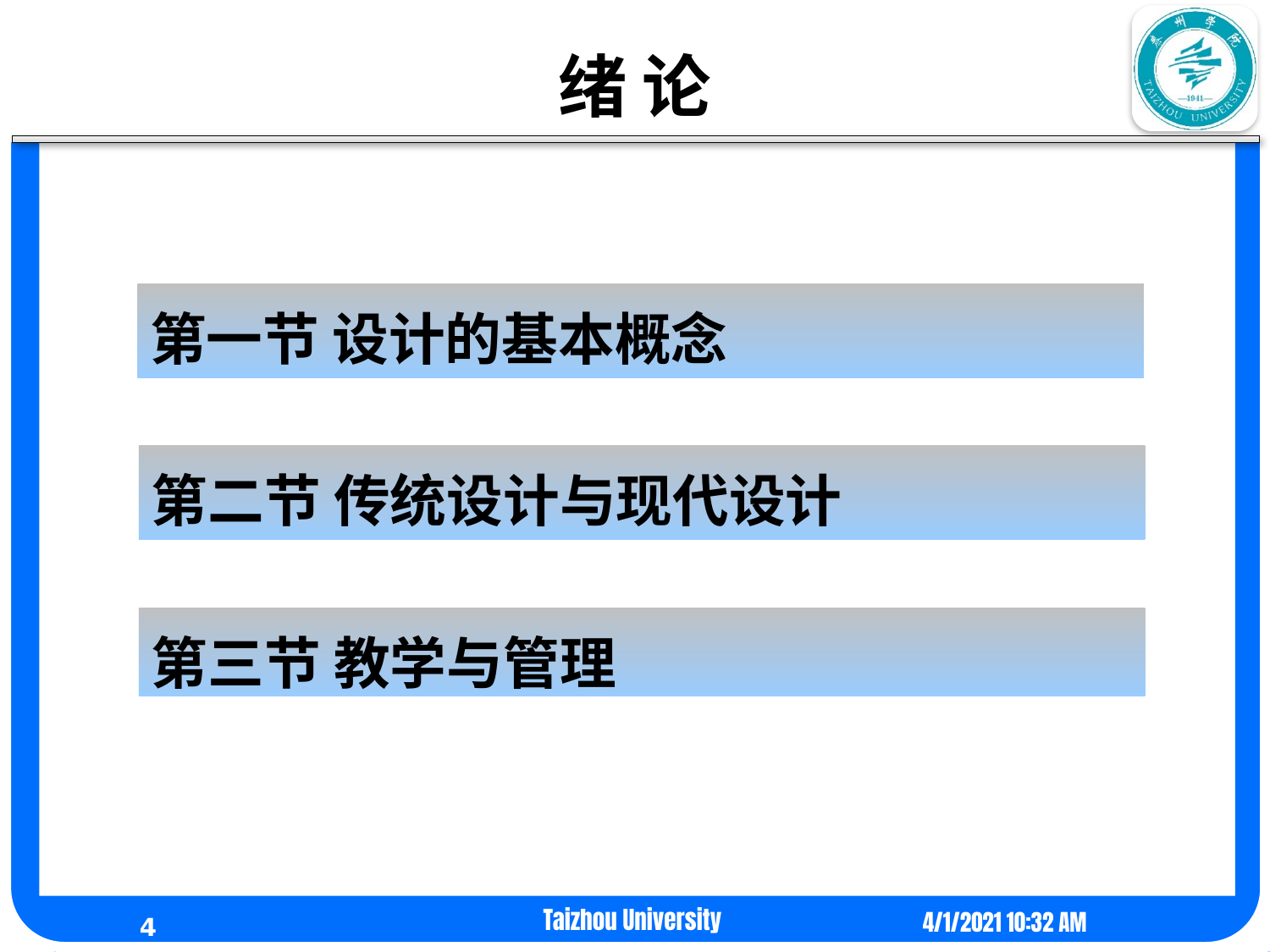

绪 论
第一节 设计的基本概念
第二节 传统设计与现代设计
第三节 教学与管理
4